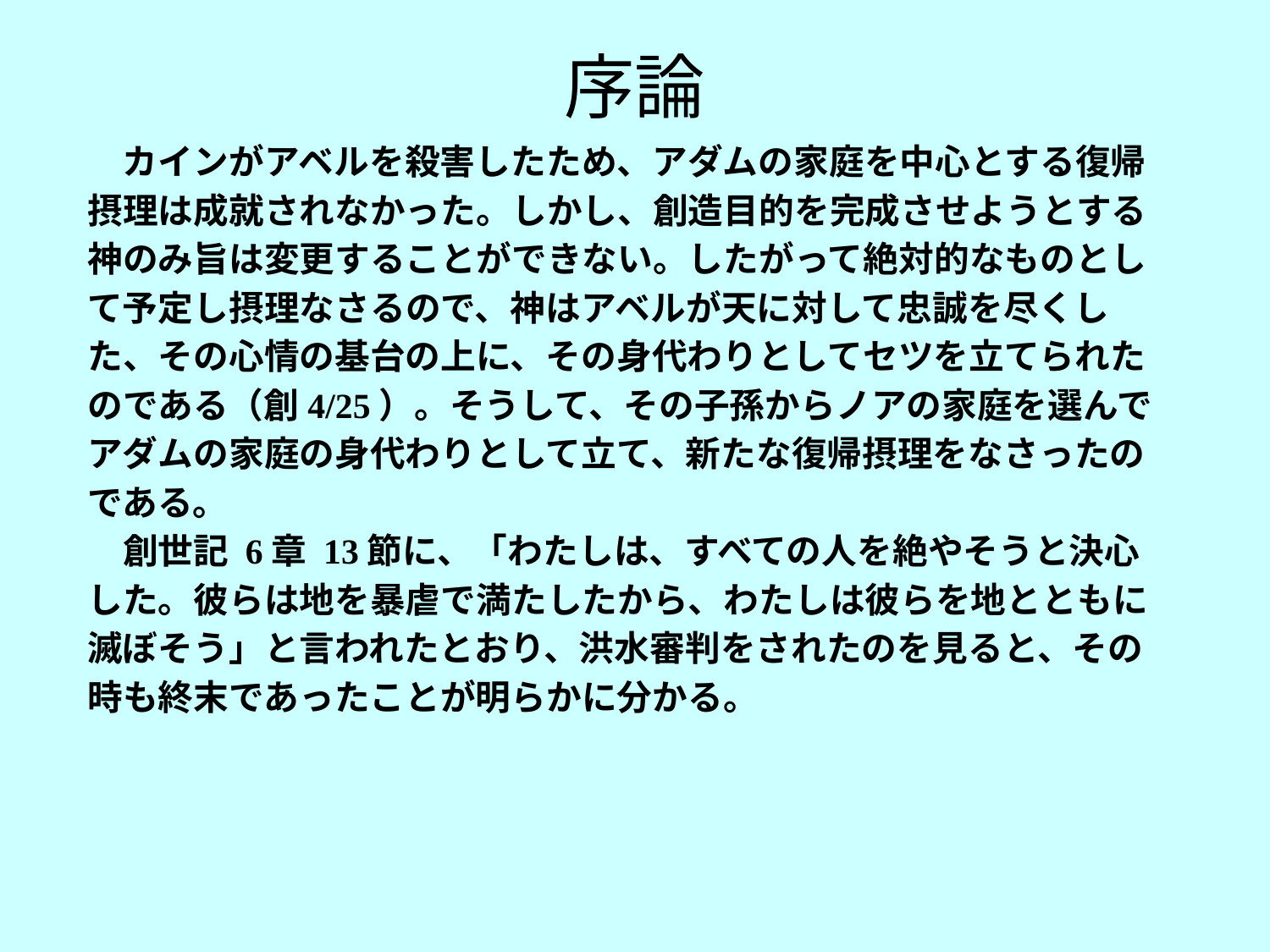

序論
　カインがアベルを殺害したため、アダムの家庭を中心とする復帰摂理は成就されなかった。しかし、創造目的を完成させようとする神のみ旨は変更することができない。したがって絶対的なものとして予定し摂理なさるので、神はアベルが天に対して忠誠を尽くした、その心情の基台の上に、その身代わりとしてセツを立てられたのである（創4/25）。そうして、その子孫からノアの家庭を選んでアダムの家庭の身代わりとして立て、新たな復帰摂理をなさったのである。
　創世記 6章 13節に、「わたしは、すべての人を絶やそうと決心した。彼らは地を暴虐で満たしたから、わたしは彼らを地とともに滅ぼそう」と言われたとおり、洪水審判をされたのを見ると、その時も終末であったことが明らかに分かる。